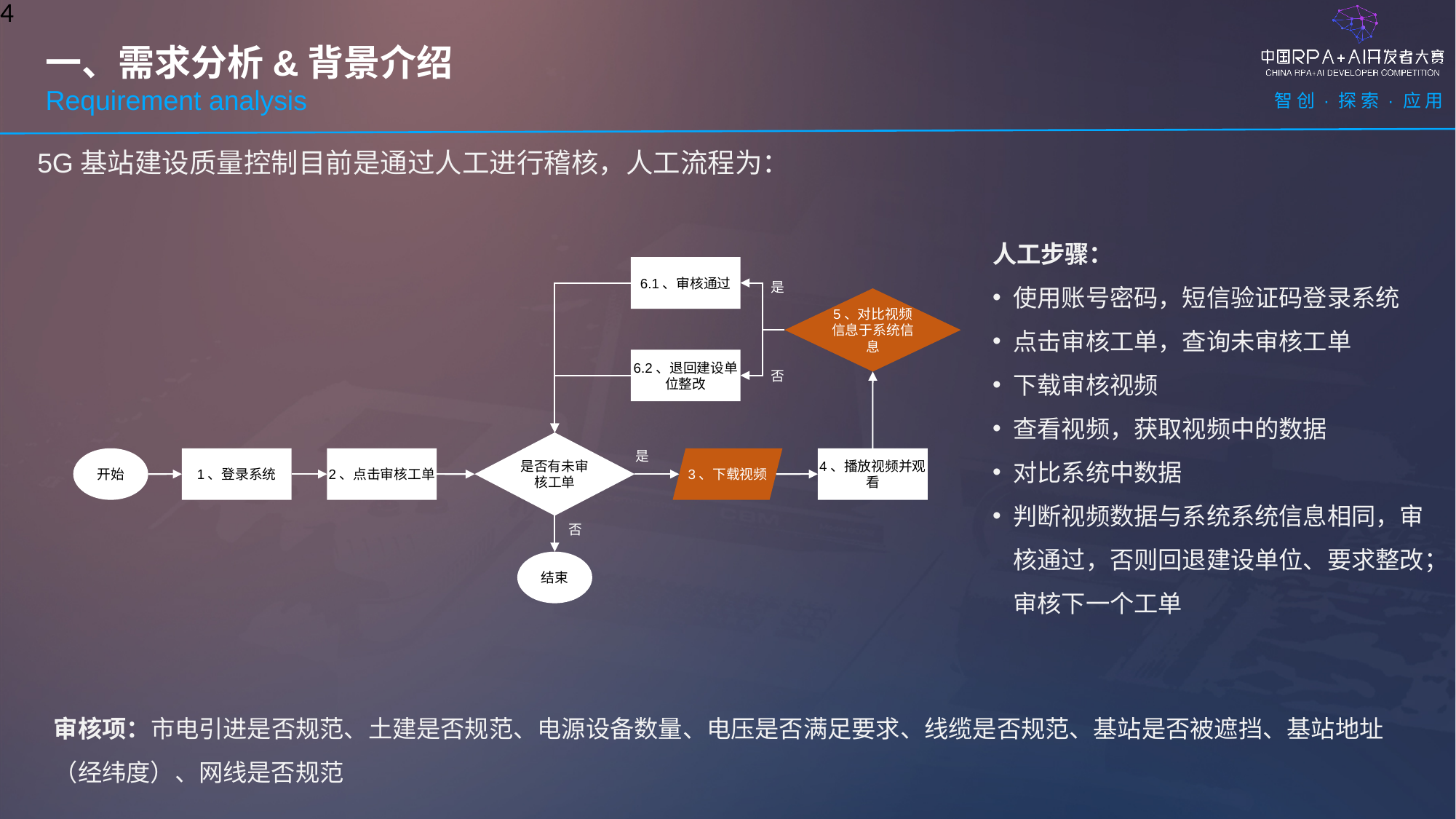

4
一、需求分析&背景介绍
Requirement analysis
5G基站建设质量控制目前是通过人工进行稽核，人工流程为：
人工步骤：
使用账号密码，短信验证码登录系统
点击审核工单，查询未审核工单
下载审核视频
查看视频，获取视频中的数据
对比系统中数据
判断视频数据与系统系统信息相同，审核通过，否则回退建设单位、要求整改；审核下一个工单
6.1、审核通过
是
5、对比视频信息于系统信息
6.2、退回建设单位整改
否
是否有未审核工单
是
开始
1、登录系统
2、点击审核工单
3、下载视频
4、播放视频并观看
否
结束
审核项：市电引进是否规范、土建是否规范、电源设备数量、电压是否满足要求、线缆是否规范、基站是否被遮挡、基站地址（经纬度）、网线是否规范